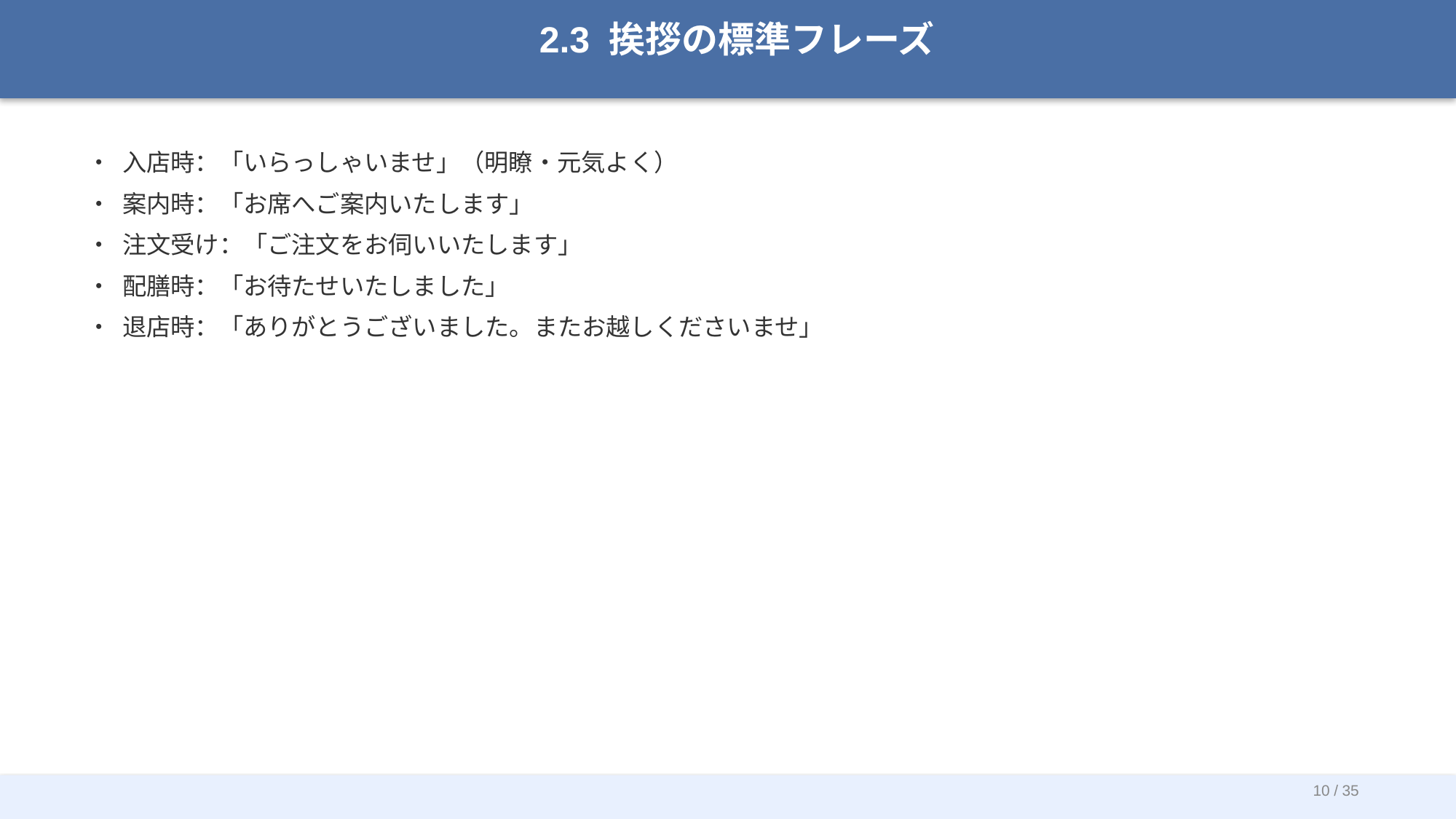

2.3 挨拶の標準フレーズ
• 入店時：「いらっしゃいませ」（明瞭・元気よく）
• 案内時：「お席へご案内いたします」
• 注文受け：「ご注文をお伺いいたします」
• 配膳時：「お待たせいたしました」
• 退店時：「ありがとうございました。またお越しくださいませ」

10 / 35